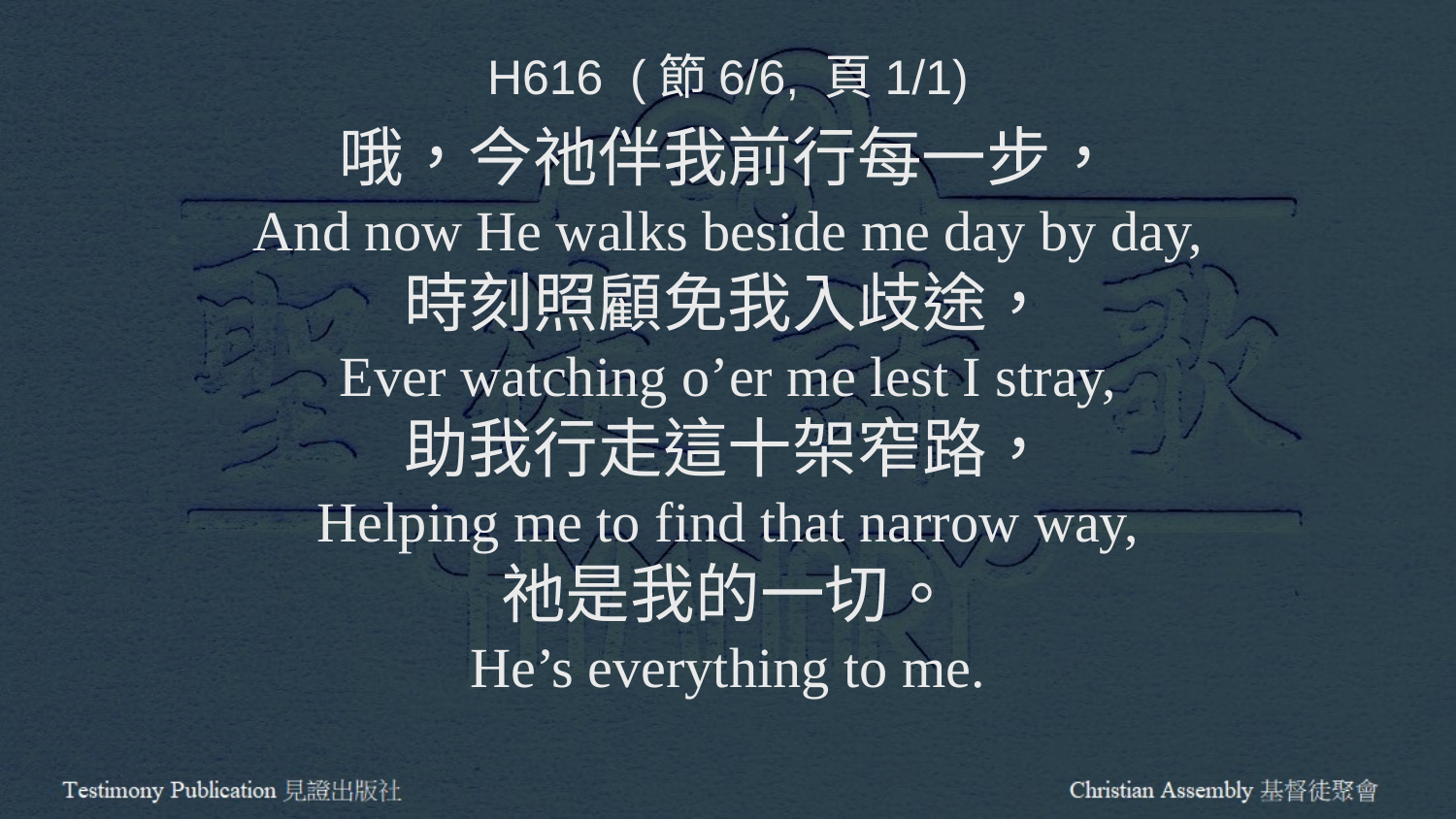

H616  (節6/6, 頁1/1)
哦，今祂伴我前行每一步，
And now He walks beside me day by day,
時刻照顧免我入歧途，
Ever watching o’er me lest I stray,
助我行走這十架窄路，
Helping me to find that narrow way,
祂是我的一切。
He’s everything to me.